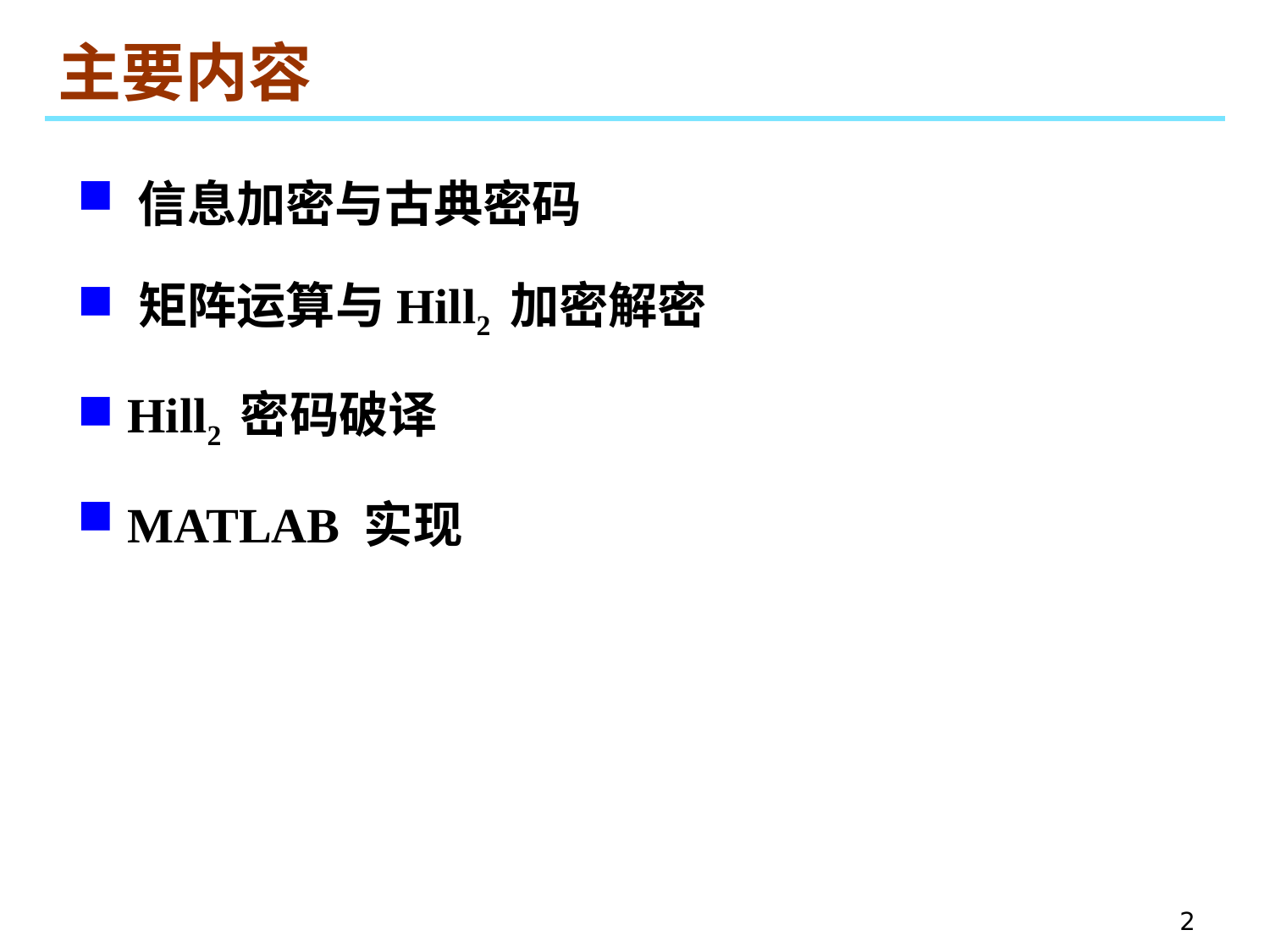

# 主要内容
 信息加密与古典密码
 矩阵运算与Hill2 加密解密
 Hill2 密码破译
 MATLAB 实现
2